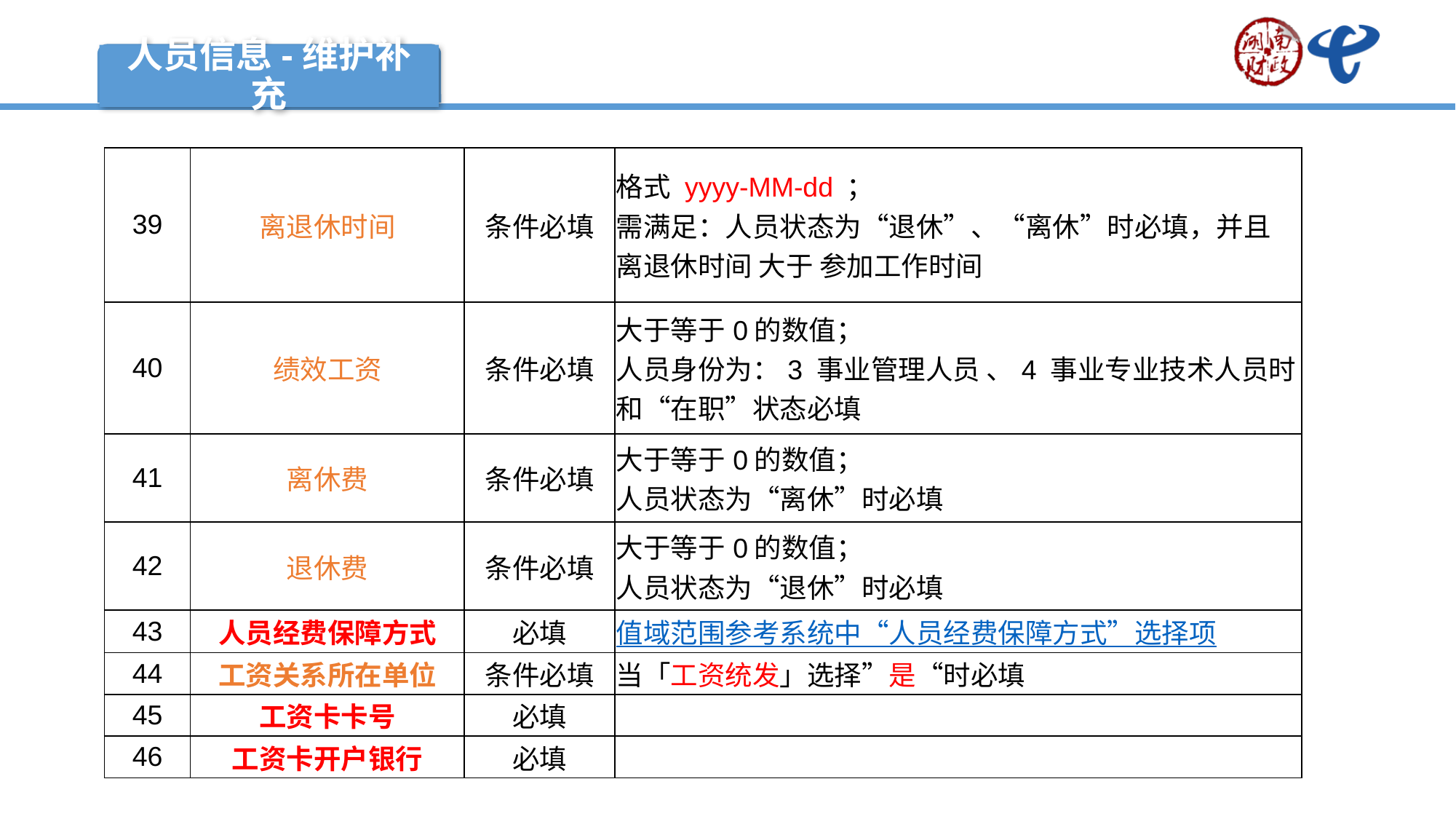

人员信息-维护补充
| 39 | 离退休时间 | 条件必填 | 格式 yyyy-MM-dd ； 需满足：人员状态为“退休”、“离休”时必填，并且 离退休时间 大于 参加工作时间 |
| --- | --- | --- | --- |
| 40 | 绩效工资 | 条件必填 | 大于等于0的数值； 人员身份为：3 事业管理人员 、4 事业专业技术人员时和“在职”状态必填 |
| 41 | 离休费 | 条件必填 | 大于等于0的数值； 人员状态为“离休”时必填 |
| 42 | 退休费 | 条件必填 | 大于等于0的数值； 人员状态为“退休”时必填 |
| 43 | 人员经费保障方式 | 必填 | 值域范围参考系统中“人员经费保障方式”选择项 |
| 44 | 工资关系所在单位 | 条件必填 | 当「工资统发」选择”是“时必填 |
| 45 | 工资卡卡号 | 必填 |  |
| 46 | 工资卡开户银行 | 必填 |  |